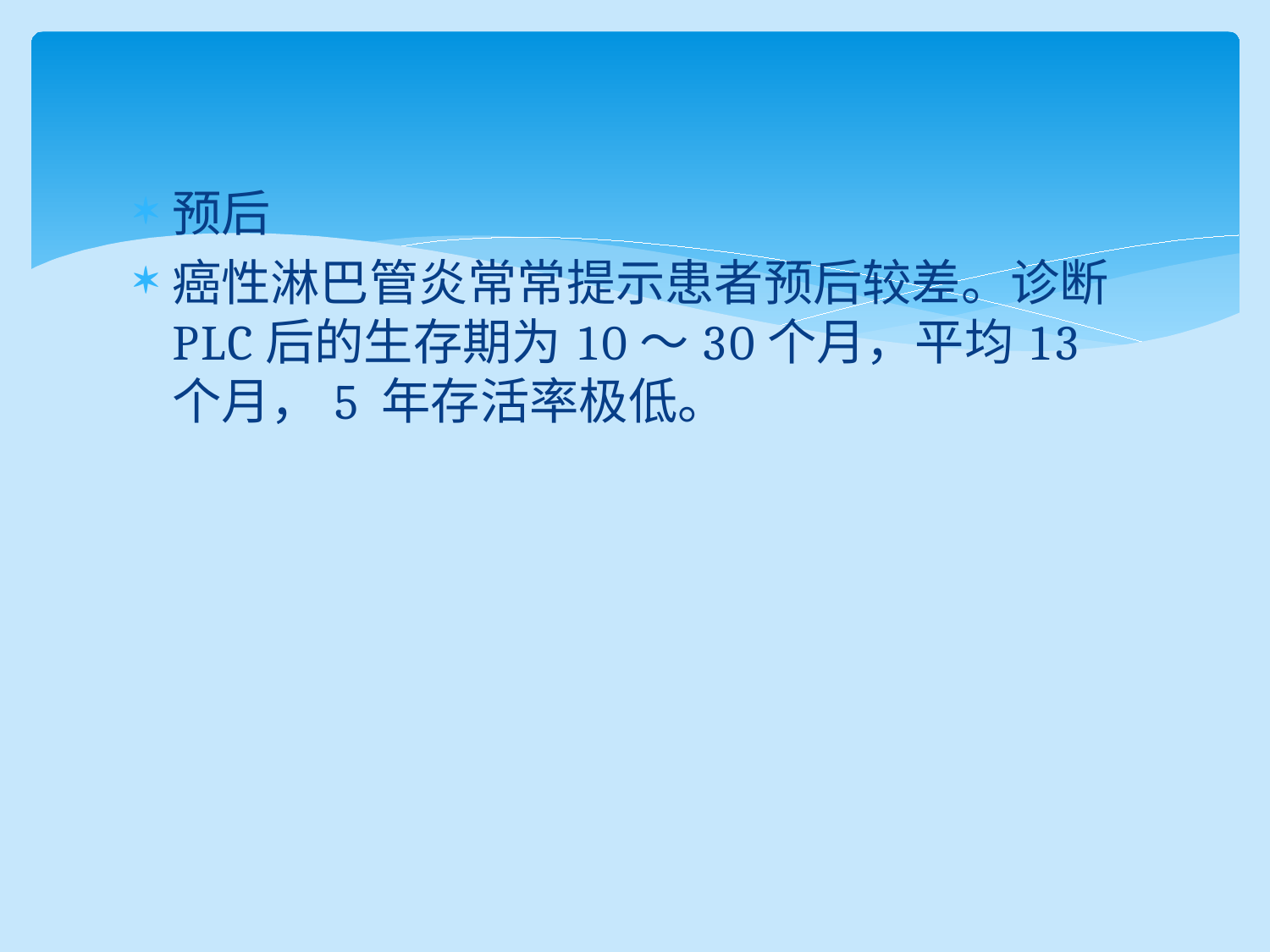

#
预后
癌性淋巴管炎常常提示患者预后较差。诊断 PLC后的生存期为10〜30个月，平均13个月，5 年存活率极低。